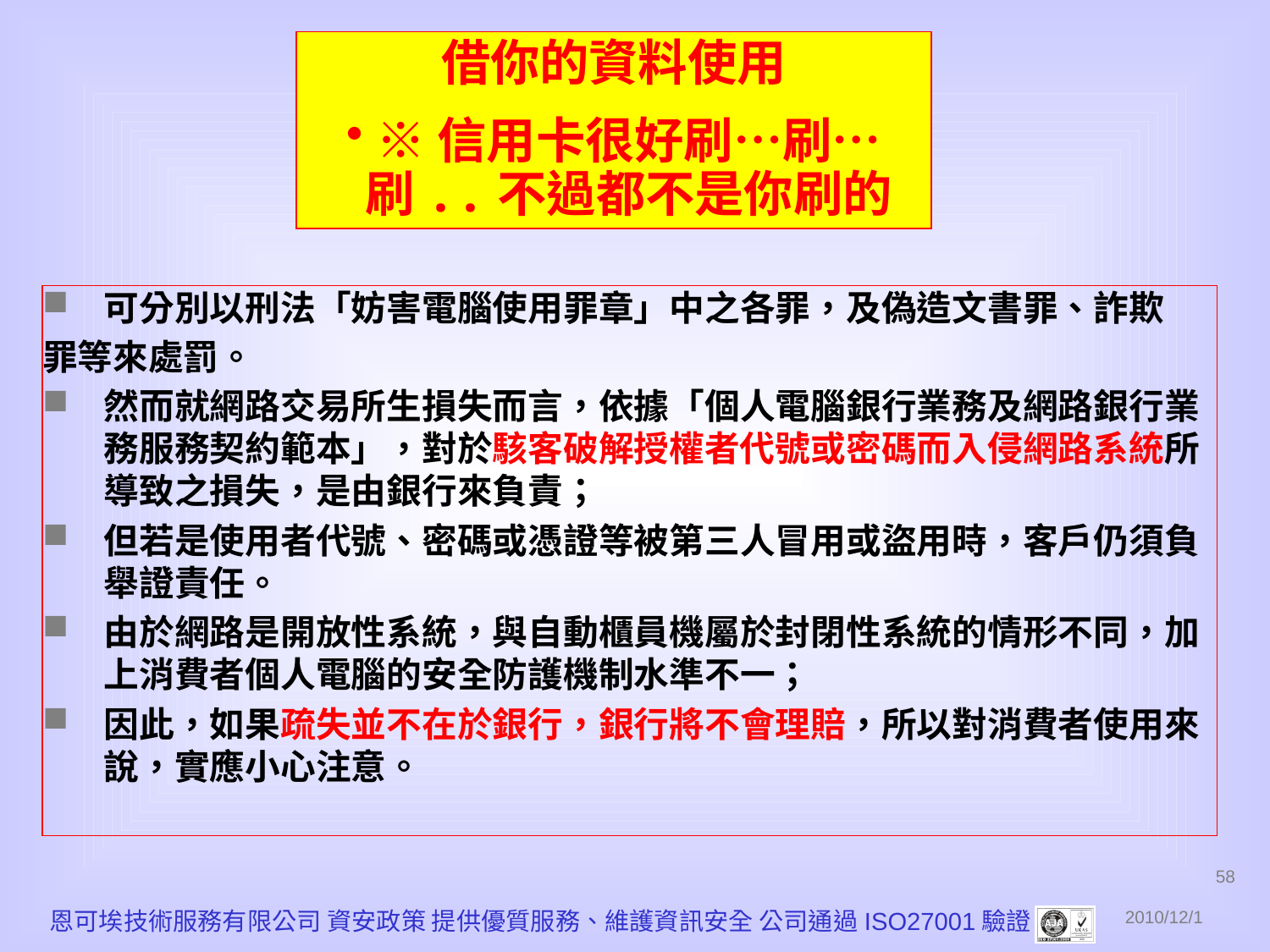

借你的資料使用
※信用卡很好刷…刷…刷..不過都不是你刷的
可分別以刑法「妨害電腦使用罪章」中之各罪，及偽造文書罪、詐欺
罪等來處罰。
然而就網路交易所生損失而言，依據「個人電腦銀行業務及網路銀行業務服務契約範本」，對於駭客破解授權者代號或密碼而入侵網路系統所導致之損失，是由銀行來負責；
但若是使用者代號、密碼或憑證等被第三人冒用或盜用時，客戶仍須負舉證責任。
由於網路是開放性系統，與自動櫃員機屬於封閉性系統的情形不同，加上消費者個人電腦的安全防護機制水準不一；
因此，如果疏失並不在於銀行，銀行將不會理賠，所以對消費者使用來說，實應小心注意。

58
恩可埃技術服務有限公司 資安政策 提供優質服務、維護資訊安全 公司通過ISO27001驗證
2010/12/1